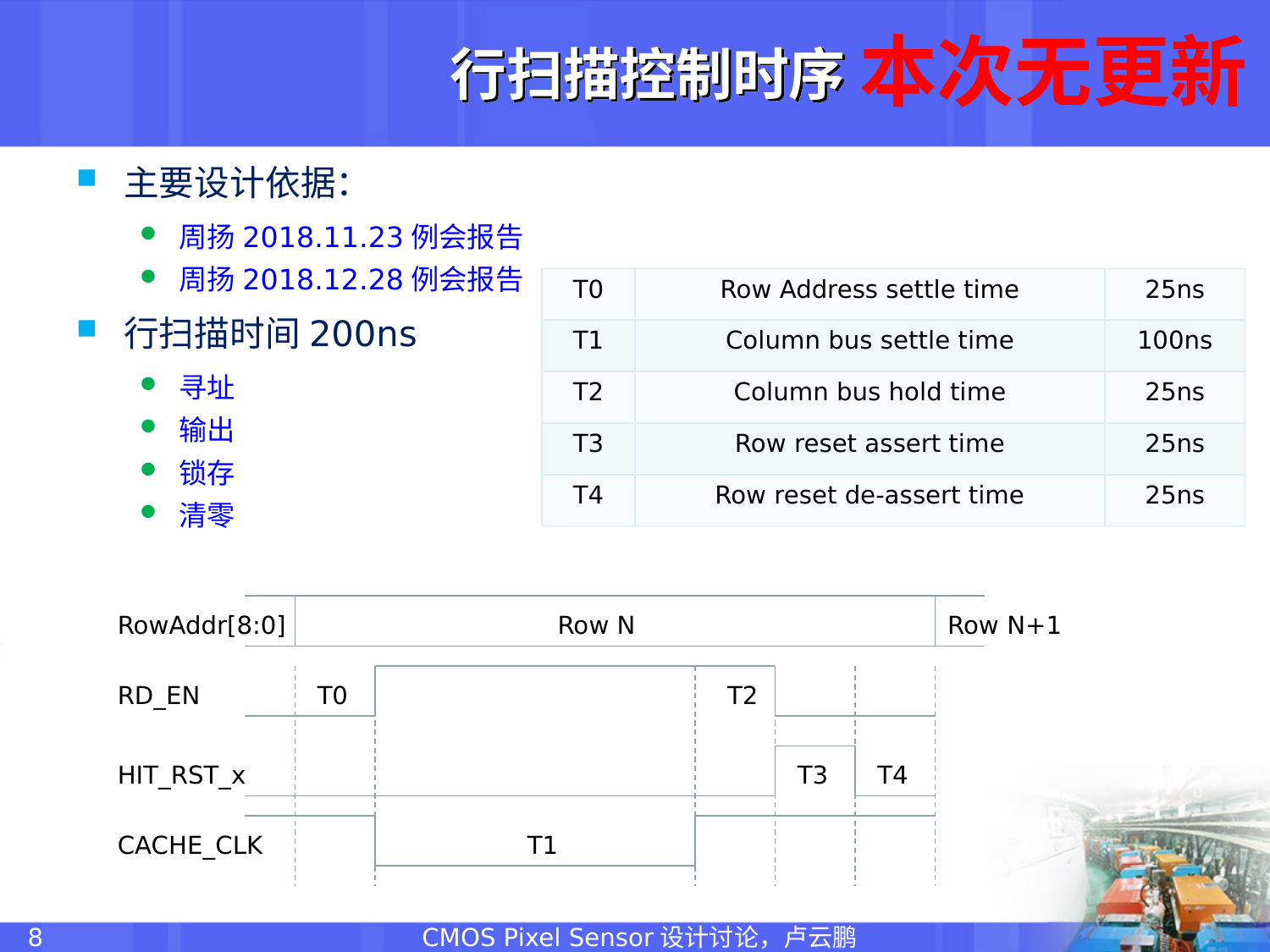

# 行扫描控制时序
本次无更新
主要设计依据：
周扬2018.11.23例会报告
周扬2018.12.28例会报告
行扫描时间200ns
寻址
输出
锁存
清零
| T0 | Row Address settle time | 25ns |
| --- | --- | --- |
| T1 | Column bus settle time | 100ns |
| T2 | Column bus hold time | 25ns |
| T3 | Row reset assert time | 25ns |
| T4 | Row reset de-assert time | 25ns |
RowAddr[8:0]
Row N
Row N+1
RD_EN
T0
T2
HIT_RST_x
T3
T4
CACHE_CLK
T1
CMOS Pixel Sensor设计讨论，卢云鹏
8